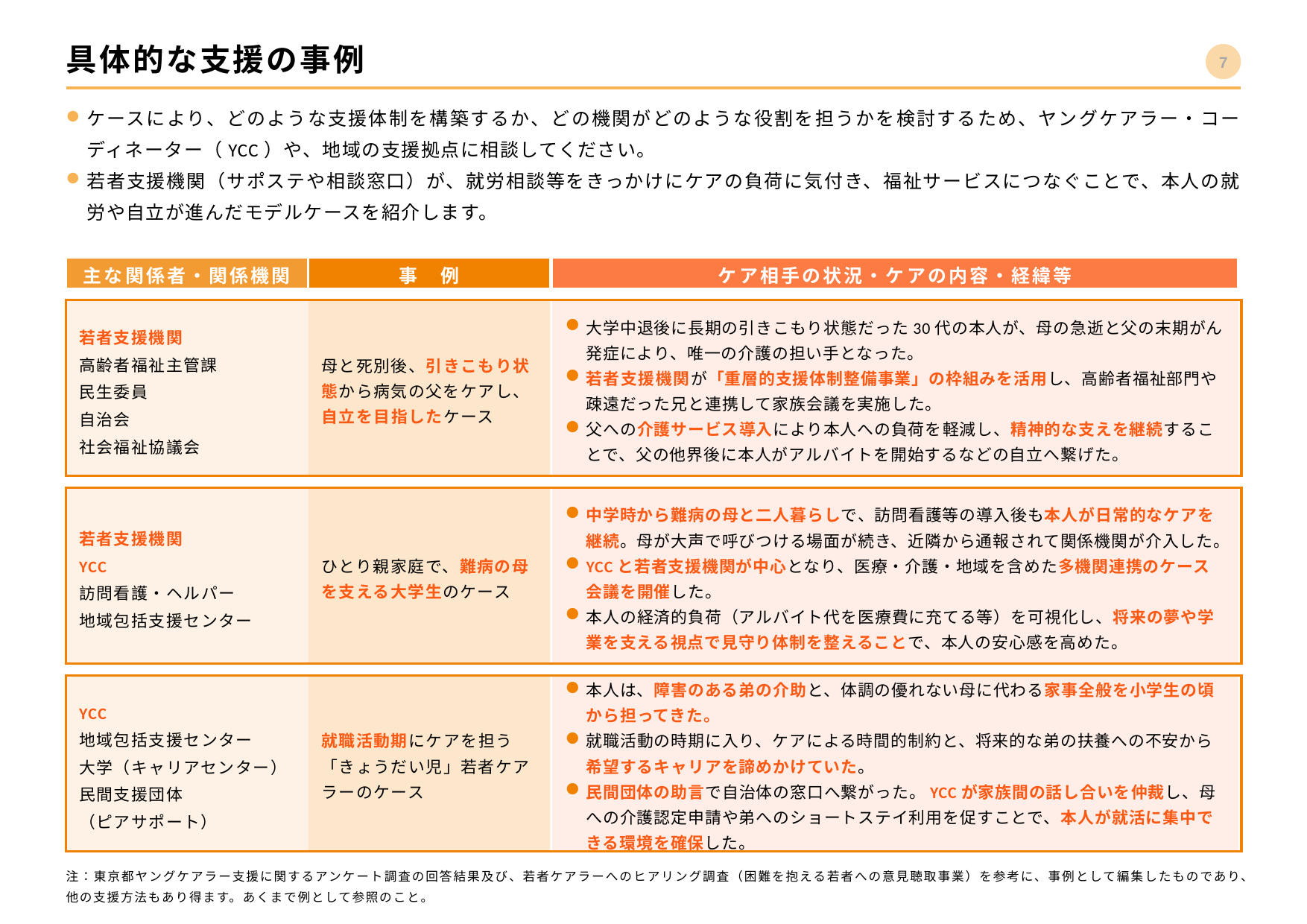

# 具体的な支援の事例
7
ケースにより、どのような支援体制を構築するか、どの機関がどのような役割を担うかを検討するため、ヤングケアラー・コーディネーター（YCC）や、地域の支援拠点に相談してください。
若者支援機関（サポステや相談窓口）が、就労相談等をきっかけにケアの負荷に気付き、福祉サービスにつなぐことで、本人の就労や自立が進んだモデルケースを紹介します。
主な関係者・関係機関
事　例
ケア相手の状況・ケアの内容・経緯等
若者支援機関
高齢者福祉主管課
民生委員
自治会
社会福祉協議会

母と死別後、引きこもり状態から病気の父をケアし、自立を目指したケース
大学中退後に長期の引きこもり状態だった30代の本人が、母の急逝と父の末期がん発症により、唯一の介護の担い手となった。
若者支援機関が「重層的支援体制整備事業」の枠組みを活用し、高齢者福祉部門や疎遠だった兄と連携して家族会議を実施した。
父への介護サービス導入により本人への負荷を軽減し、精神的な支えを継続することで、父の他界後に本人がアルバイトを開始するなどの自立へ繋げた。
若者支援機関
YCC
訪問看護・ヘルパー
地域包括支援センター

ひとり親家庭で、難病の母を支える大学生のケース
中学時から難病の母と二人暮らしで、訪問看護等の導入後も本人が日常的なケアを継続。母が大声で呼びつける場面が続き、近隣から通報されて関係機関が介入した。
YCCと若者支援機関が中心となり、医療・介護・地域を含めた多機関連携のケース会議を開催した。
本人の経済的負荷（アルバイト代を医療費に充てる等）を可視化し、将来の夢や学業を支える視点で見守り体制を整えることで、本人の安心感を高めた。
YCC
地域包括支援センター
大学（キャリアセンター）
民間支援団体
（ピアサポート）

就職活動期にケアを担う「きょうだい児」若者ケアラーのケース
本人は、障害のある弟の介助と、体調の優れない母に代わる家事全般を小学生の頃から担ってきた。
就職活動の時期に入り、ケアによる時間的制約と、将来的な弟の扶養への不安から希望するキャリアを諦めかけていた。
民間団体の助言で自治体の窓口へ繋がった。YCCが家族間の話し合いを仲裁し、母への介護認定申請や弟へのショートステイ利用を促すことで、本人が就活に集中できる環境を確保した。
注：東京都ヤングケアラー支援に関するアンケート調査の回答結果及び、若者ケアラーへのヒアリング調査（困難を抱える若者への意見聴取事業）を参考に、事例として編集したものであり、他の支援方法もあり得ます。あくまで例として参照のこと。